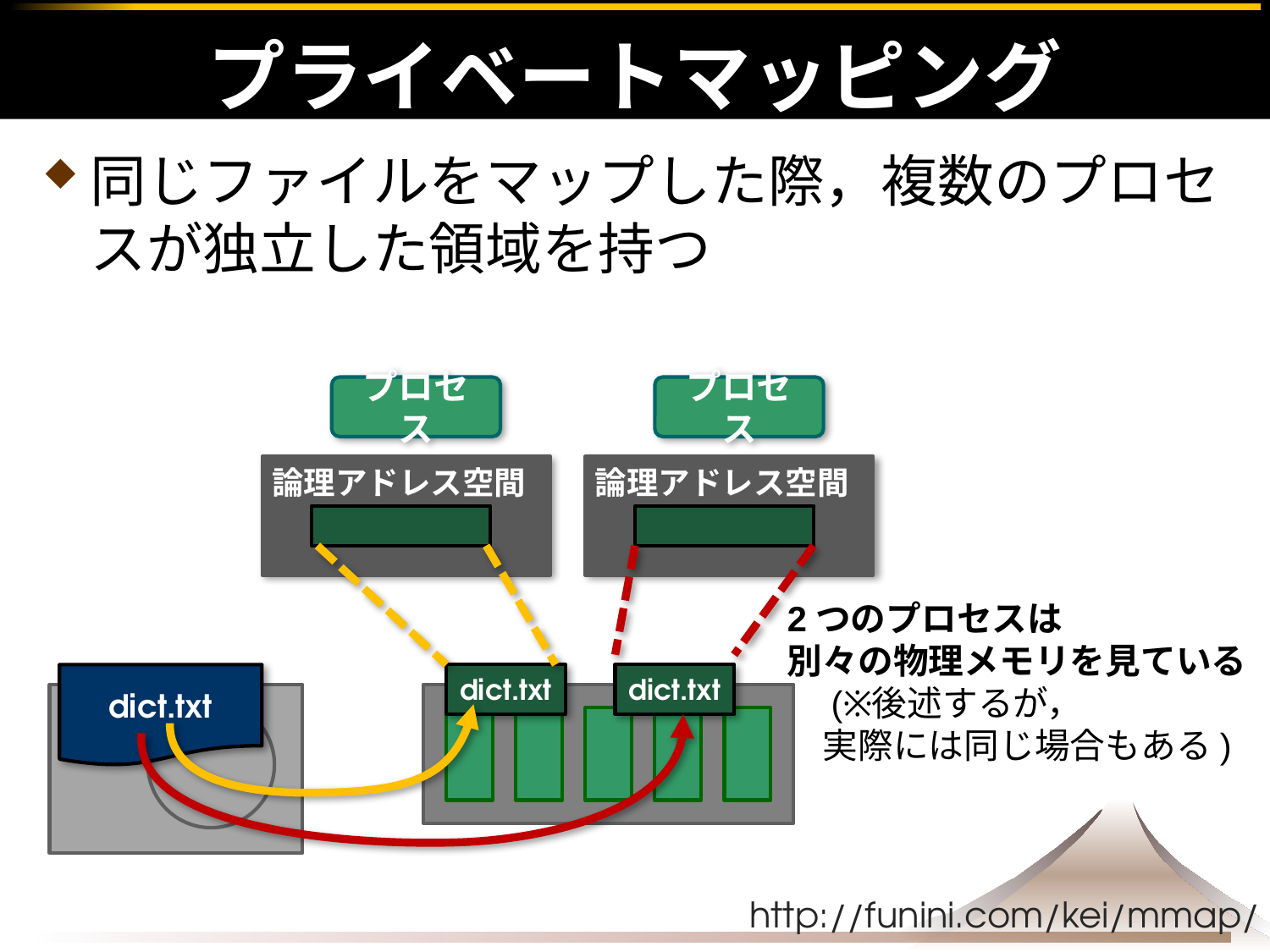

# プライベートマッピング
同じファイルをマップした際，複数のプロセスが独立した領域を持つ
プロセス
プロセス
論理アドレス空間
論理アドレス空間

2つのプロセスは
別々の物理メモリを見ている
　(※後述するが，
　実際には同じ場合もある)
dict.txt
dict.txt
dict.txt